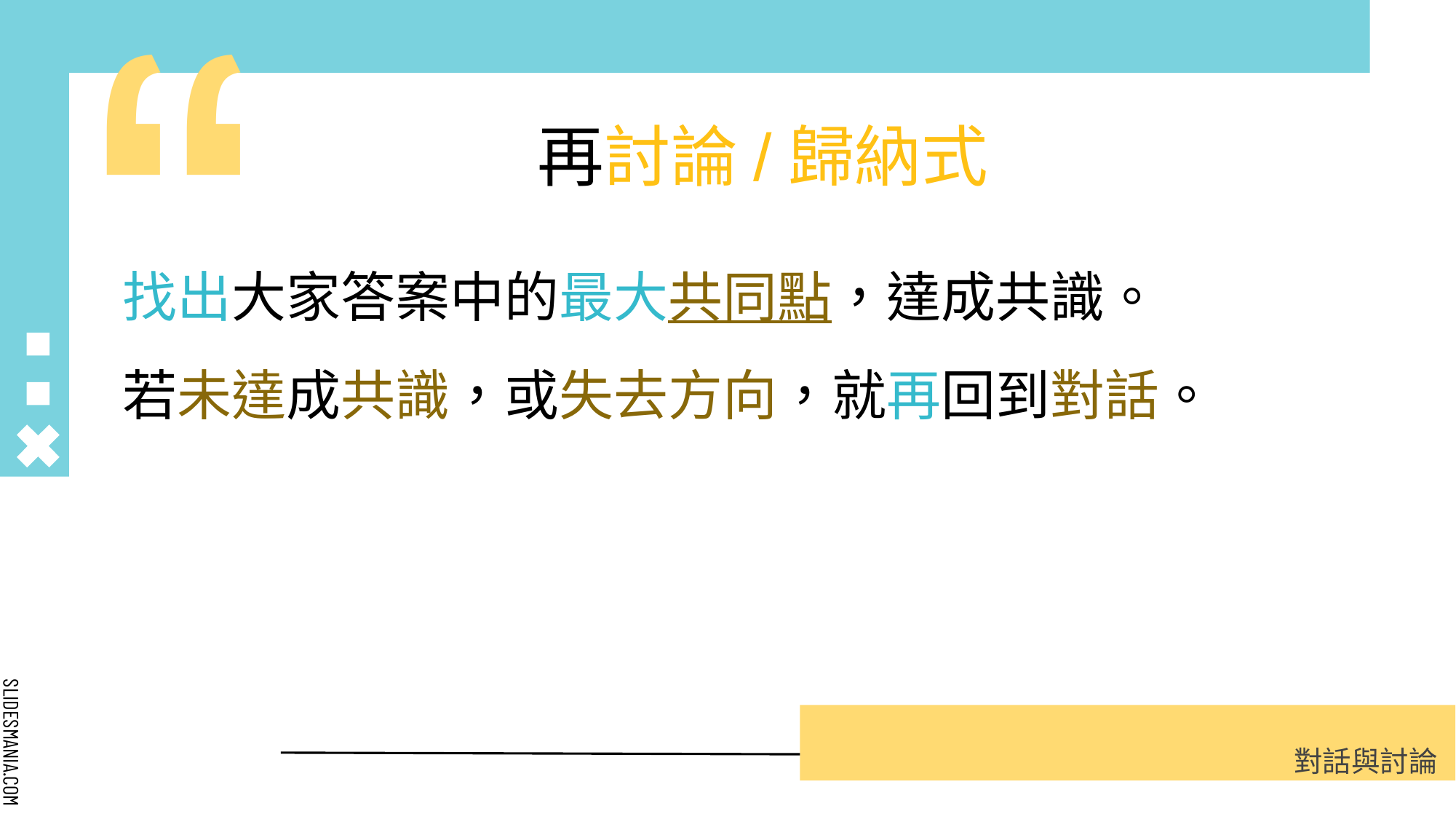

再討論/歸納式

找出大家答案中的最大共同點，達成共識。
若未達成共識，或失去方向，就再回到對話。

對話與討論